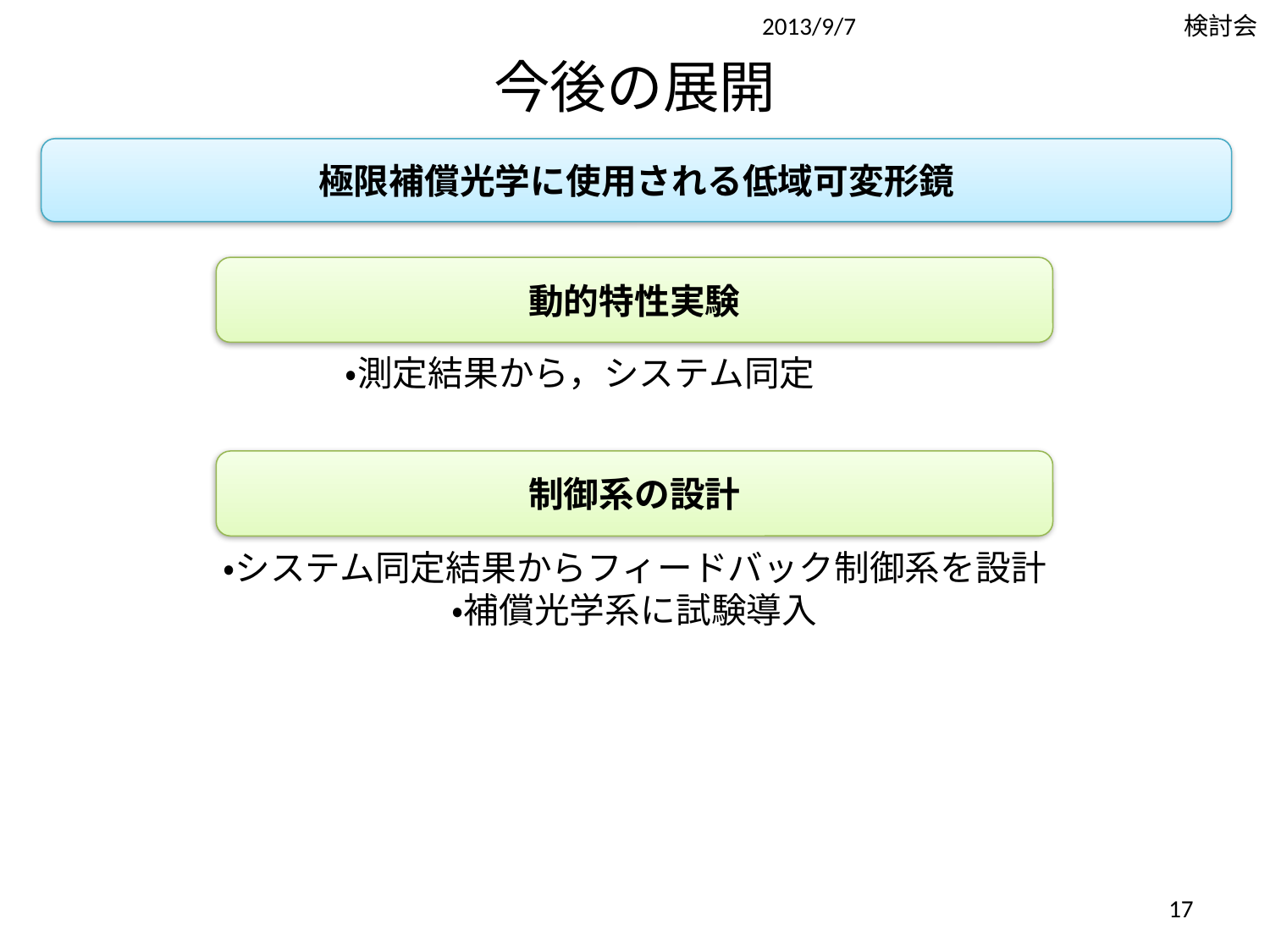

検討会
2013/9/7
# 今後の展開
極限補償光学に使用される低域可変形鏡
動的特性実験
・測定結果から，システム同定
制御系の設計
・システム同定結果からフィードバック制御系を設計
・補償光学系に試験導入
17